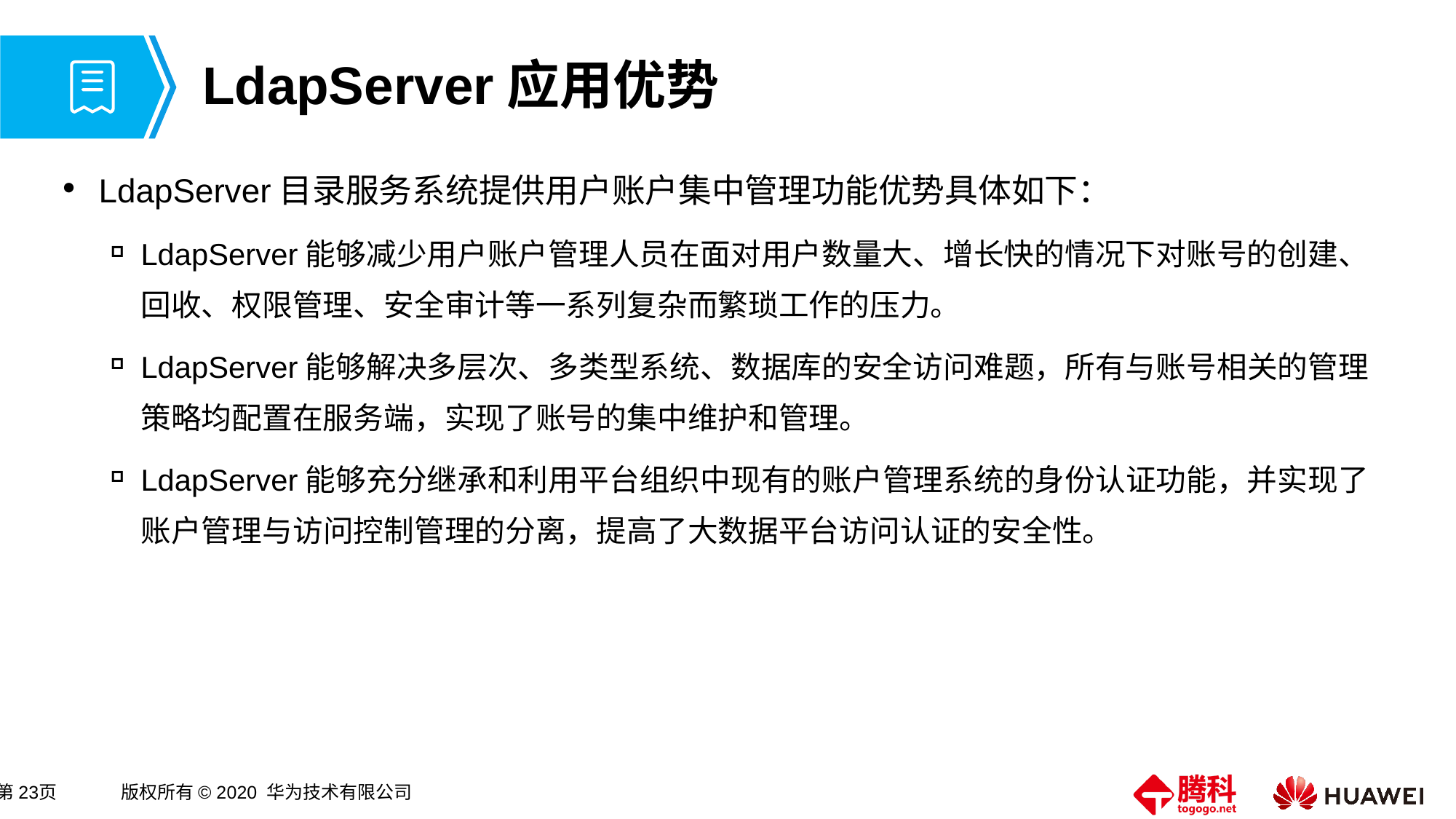

# LdapServer应用优势
LdapServer目录服务系统提供用户账户集中管理功能优势具体如下：
LdapServer能够减少用户账户管理人员在面对用户数量大、增长快的情况下对账号的创建、回收、权限管理、安全审计等一系列复杂而繁琐工作的压力。
LdapServer能够解决多层次、多类型系统、数据库的安全访问难题，所有与账号相关的管理策略均配置在服务端，实现了账号的集中维护和管理。
LdapServer能够充分继承和利用平台组织中现有的账户管理系统的身份认证功能，并实现了账户管理与访问控制管理的分离，提高了大数据平台访问认证的安全性。